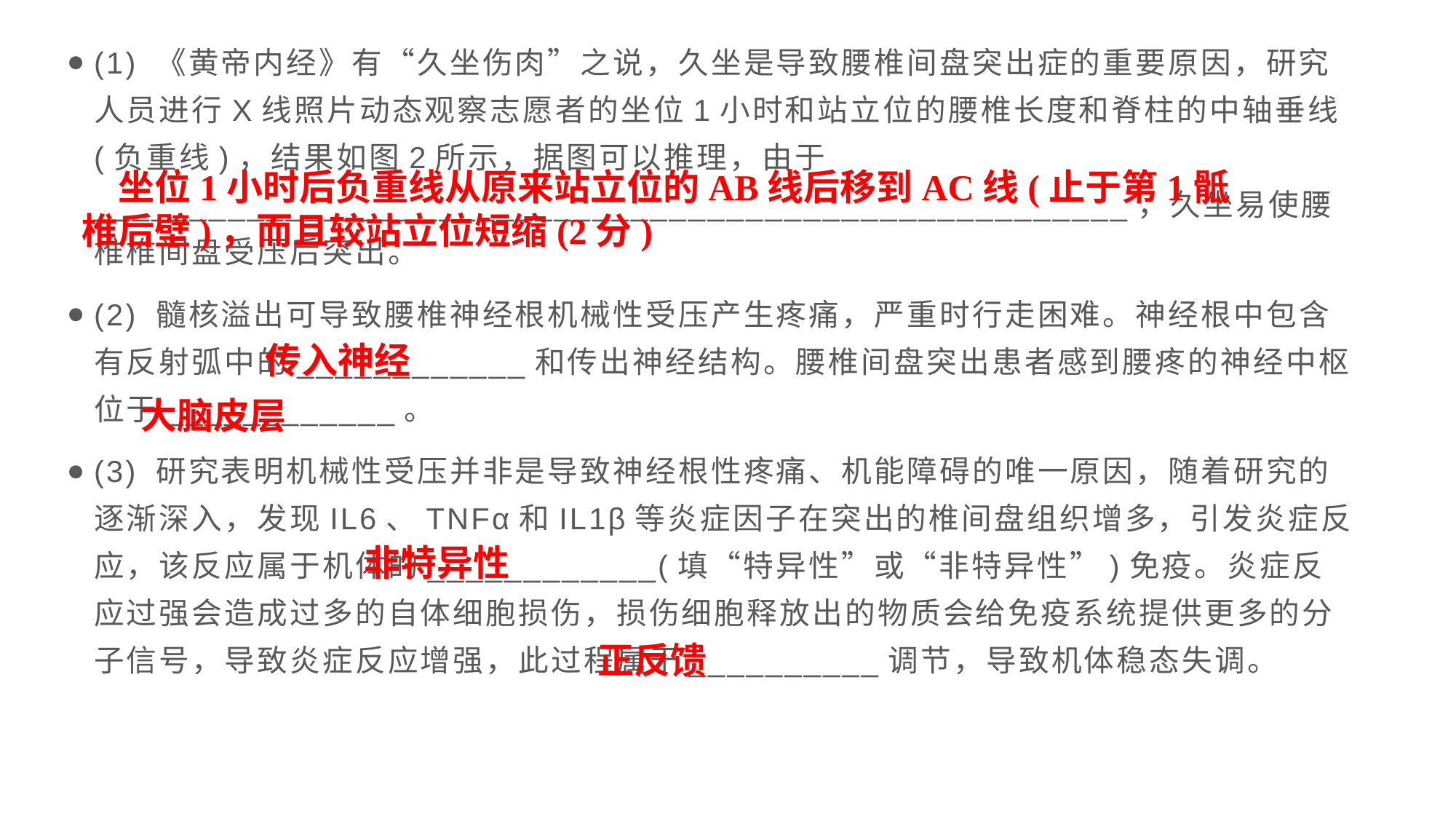

(1) 《黄帝内经》有“久坐伤肉”之说，久坐是导致腰椎间盘突出症的重要原因，研究人员进行X线照片动态观察志愿者的坐位1小时和站立位的腰椎长度和脊柱的中轴垂线(负重线)，结果如图2所示，据图可以推理，由于______________________________________________________，久坐易使腰椎椎间盘受压后突出。
(2) 髓核溢出可导致腰椎神经根机械性受压产生疼痛，严重时行走困难。神经根中包含有反射弧中的____________和传出神经结构。腰椎间盘突出患者感到腰疼的神经中枢位于____________。
(3) 研究表明机械性受压并非是导致神经根性疼痛、机能障碍的唯一原因，随着研究的逐渐深入，发现IL6、TNFα和IL1β等炎症因子在突出的椎间盘组织增多，引发炎症反应，该反应属于机体的____________(填“特异性”或“非特异性”)免疫。炎症反应过强会造成过多的自体细胞损伤，损伤细胞释放出的物质会给免疫系统提供更多的分子信号，导致炎症反应增强，此过程属于__________调节，导致机体稳态失调。
坐位1小时后负重线从原来站立位的AB线后移到AC线(止于第1骶椎后壁)，而且较站立位短缩(2分)
传入神经
大脑皮层
非特异性
正反馈